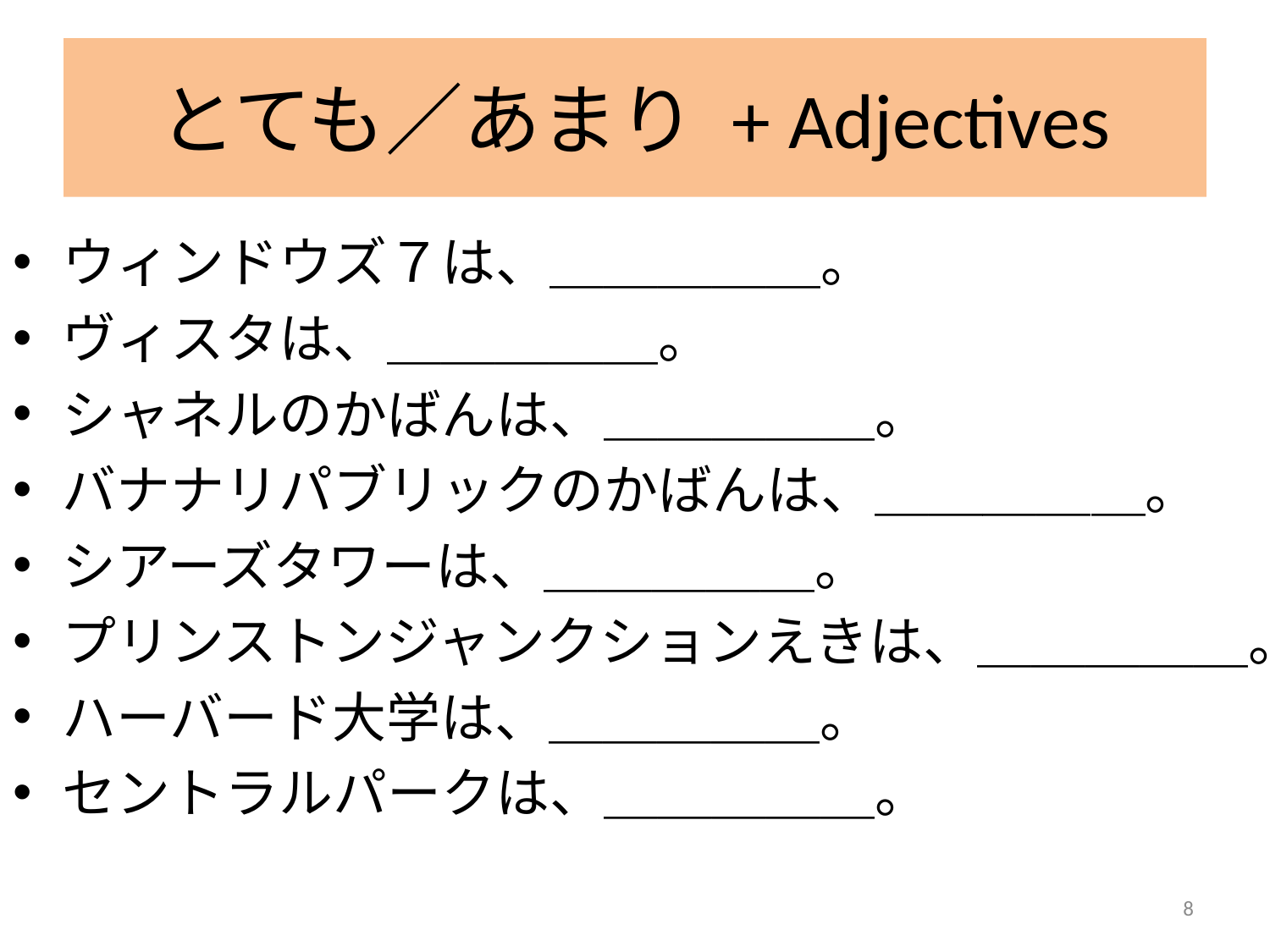

# とても／あまり + Adjectives
ウィンドウズ７は、＿＿＿＿＿。
ヴィスタは、＿＿＿＿＿。
シャネルのかばんは、＿＿＿＿＿。
バナナリパブリックのかばんは、＿＿＿＿＿。
シアーズタワーは、＿＿＿＿＿。
プリンストンジャンクションえきは、＿＿＿＿＿。
ハーバード大学は、＿＿＿＿＿。
セントラルパークは、＿＿＿＿＿。

8